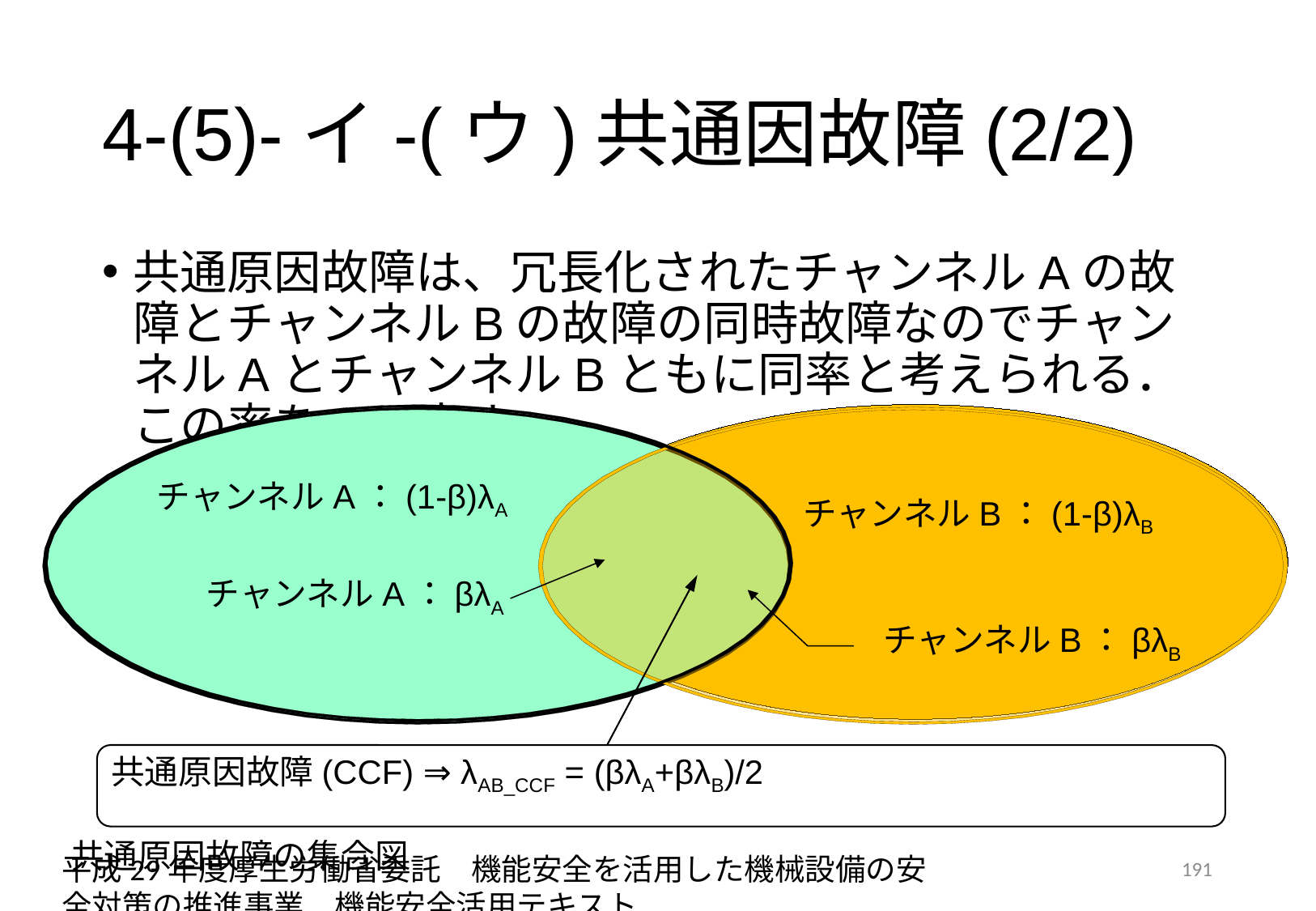

# 4-(5)-イ-(ウ)共通因故障(2/2)
共通原因故障は、冗長化されたチャンネルAの故障とチャンネルBの故障の同時故障なのでチャンネルAとチャンネルBともに同率と考えられる．この率をβで表す．

チャンネルA：(1-β)λA
チャンネルB：(1-β)λB
共通原因故障(CCF) ⇒ λAB_CCF = (βλA+βλB)/2
 共通原因故障の集合図

チャンネルA：βλA
チャンネルB：βλB

平成29年度厚生労働省委託　機能安全を活用した機械設備の安全対策の推進事業　機能安全活用テキスト
191